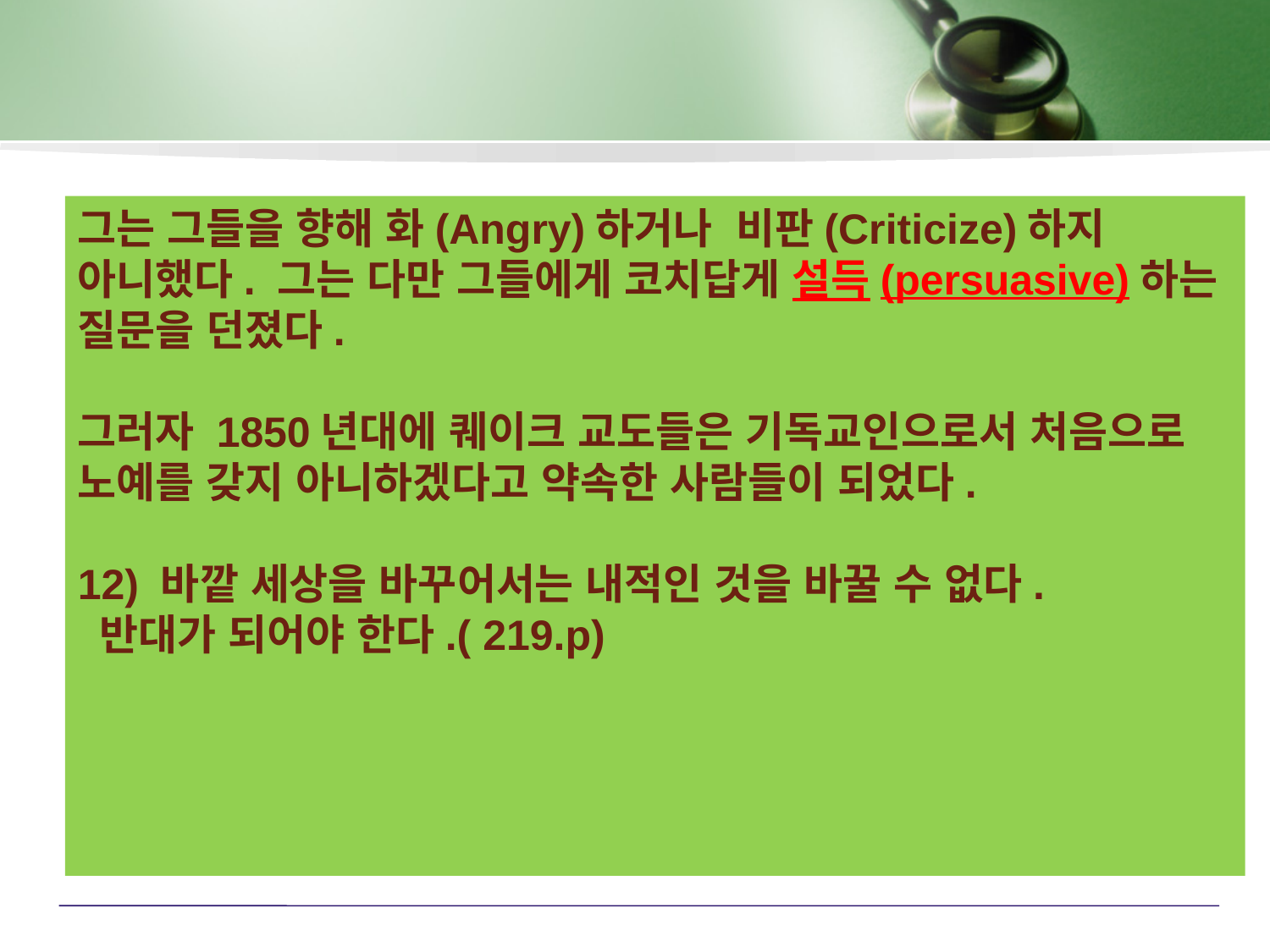

그는 그들을 향해 화(Angry)하거나  비판(Criticize)하지 아니했다. 그는 다만 그들에게 코치답게 설득(persuasive)하는 질문을 던졌다.
그러자 1850년대에 퀘이크 교도들은 기독교인으로서 처음으로 노예를 갖지 아니하겠다고 약속한 사람들이 되었다.
12) 바깥 세상을 바꾸어서는 내적인 것을 바꿀 수 없다.
 반대가 되어야 한다.( 219.p)